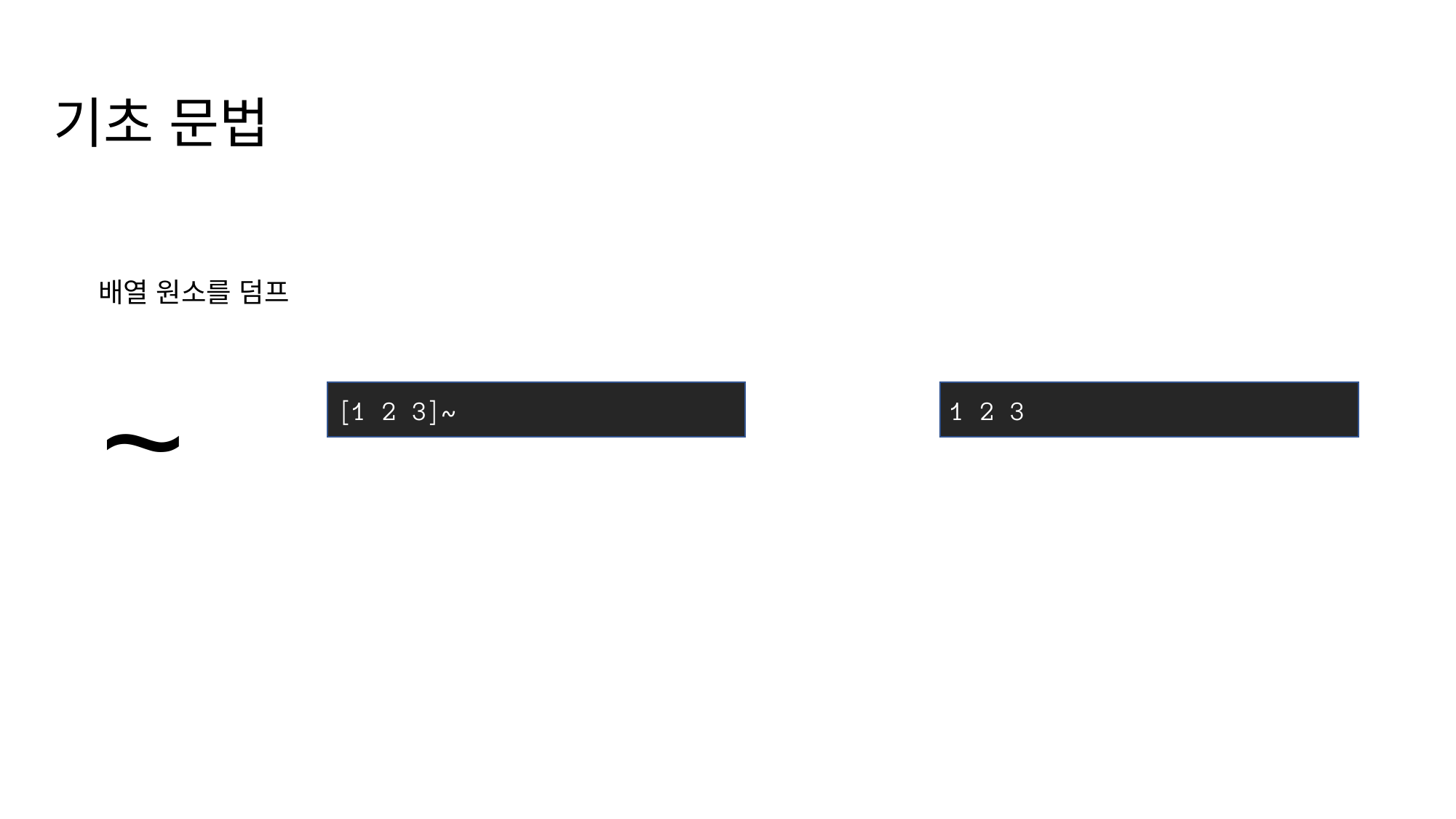

기초 문법
~
배열 원소를 덤프
[1 2 3]~
1 2 3